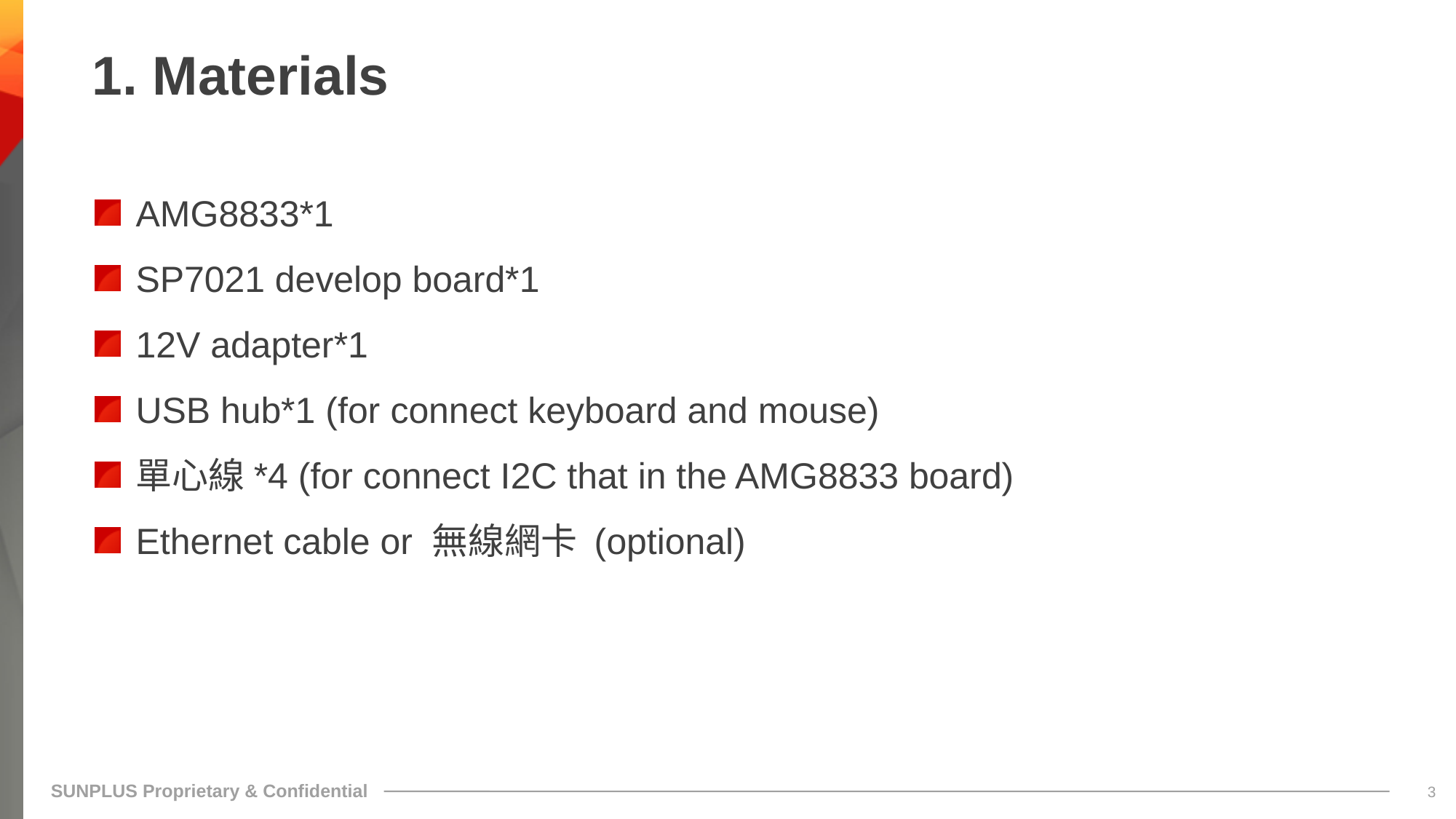

# 1. Materials
AMG8833*1
SP7021 develop board*1
12V adapter*1
USB hub*1 (for connect keyboard and mouse)
單心線*4 (for connect I2C that in the AMG8833 board)
Ethernet cable or 無線網卡 (optional)
3